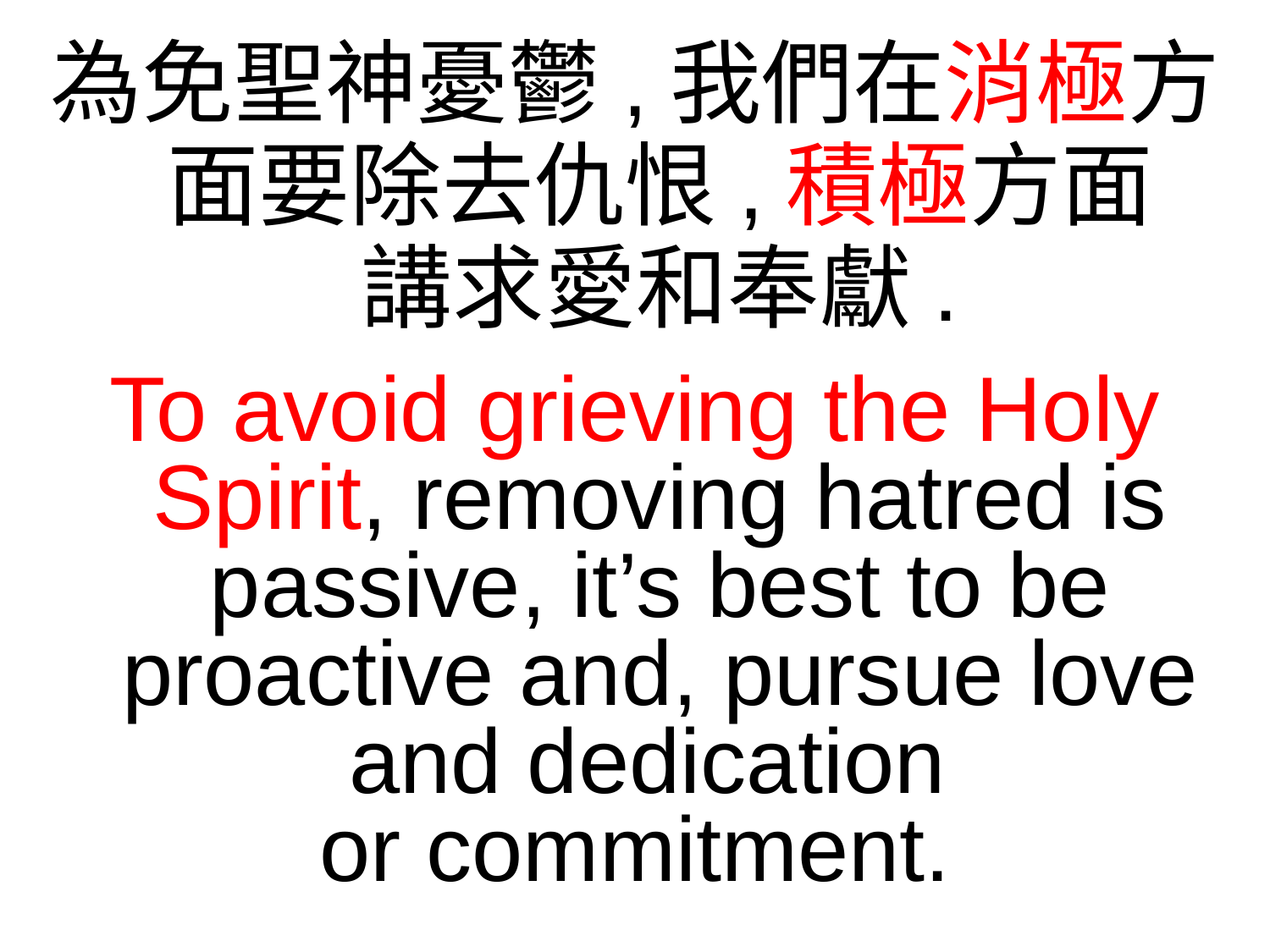

為免聖神憂鬱,我們在消極方面要除去仇恨,積極方面
講求愛和奉獻.
To avoid grieving the Holy Spirit, removing hatred is passive, it’s best to be proactive and, pursue love and dedication
or commitment.